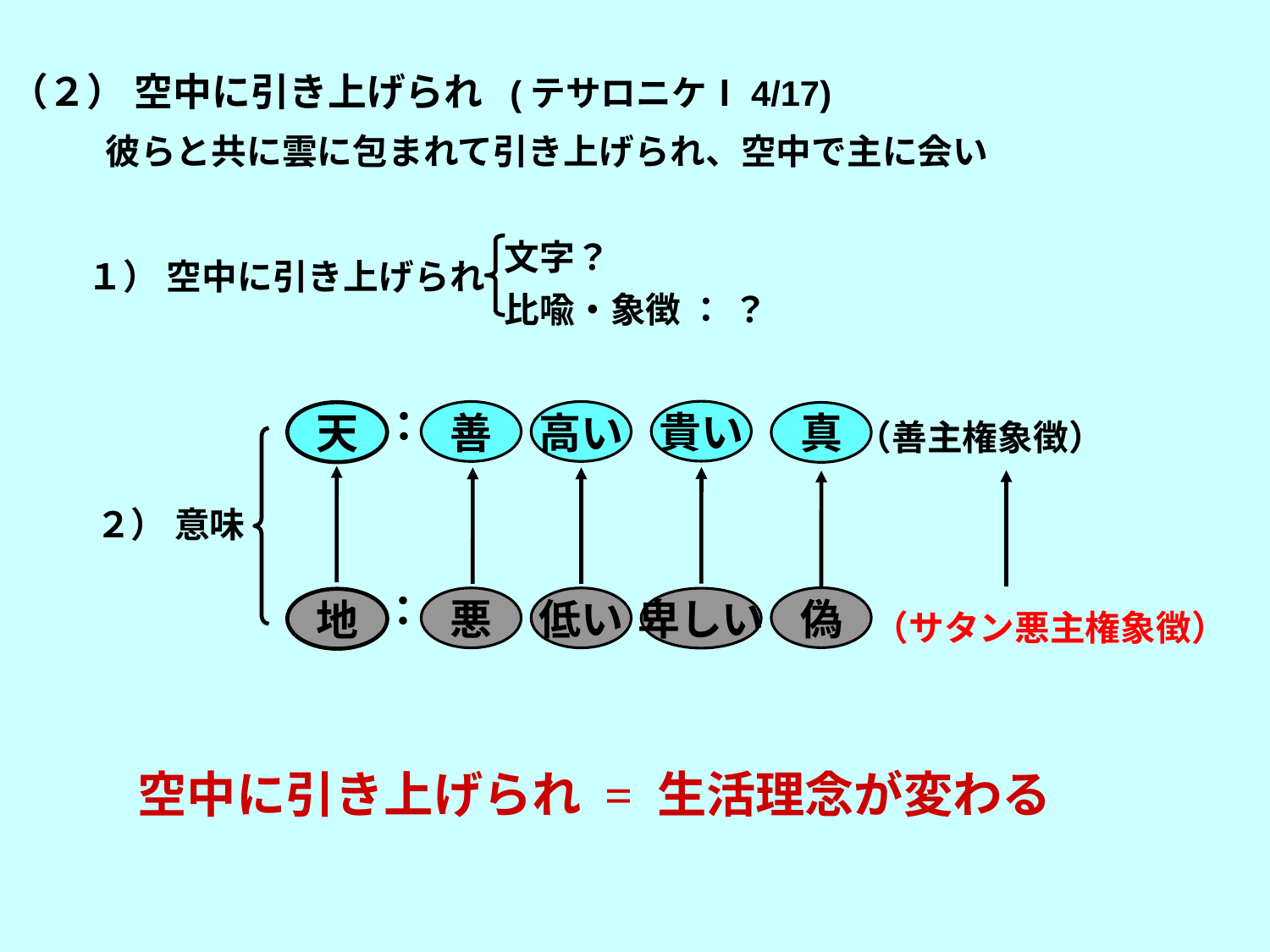

（２） 空中に引き上げられ  (テサロニケⅠ4/17)
彼らと共に雲に包まれて引き上げられ、空中で主に会い
文字？
比喩・象徴 ： ？

１） 空中に引き上げられ
：
（善主権象徴）
貴い
善
高い
天
真

２） 意味
：
偽
悪
低い
卑しい
（サタン悪主権象徴）
地
空中に引き上げられ = 生活理念が変わる